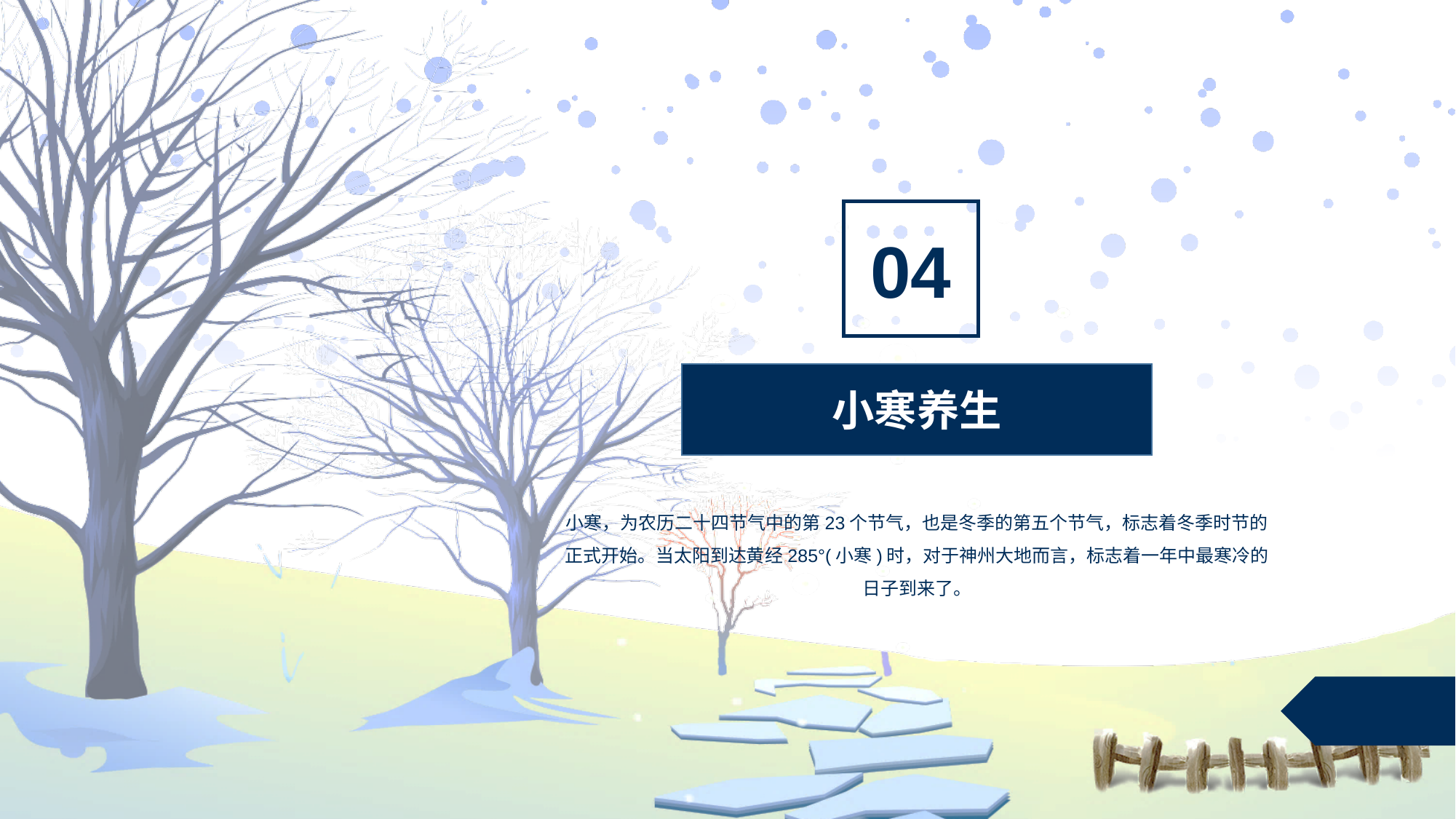

04
小寒养生
小寒，为农历二十四节气中的第23个节气，也是冬季的第五个节气，标志着冬季时节的正式开始。当太阳到达黄经285°(小寒)时，对于神州大地而言，标志着一年中最寒冷的日子到来了。